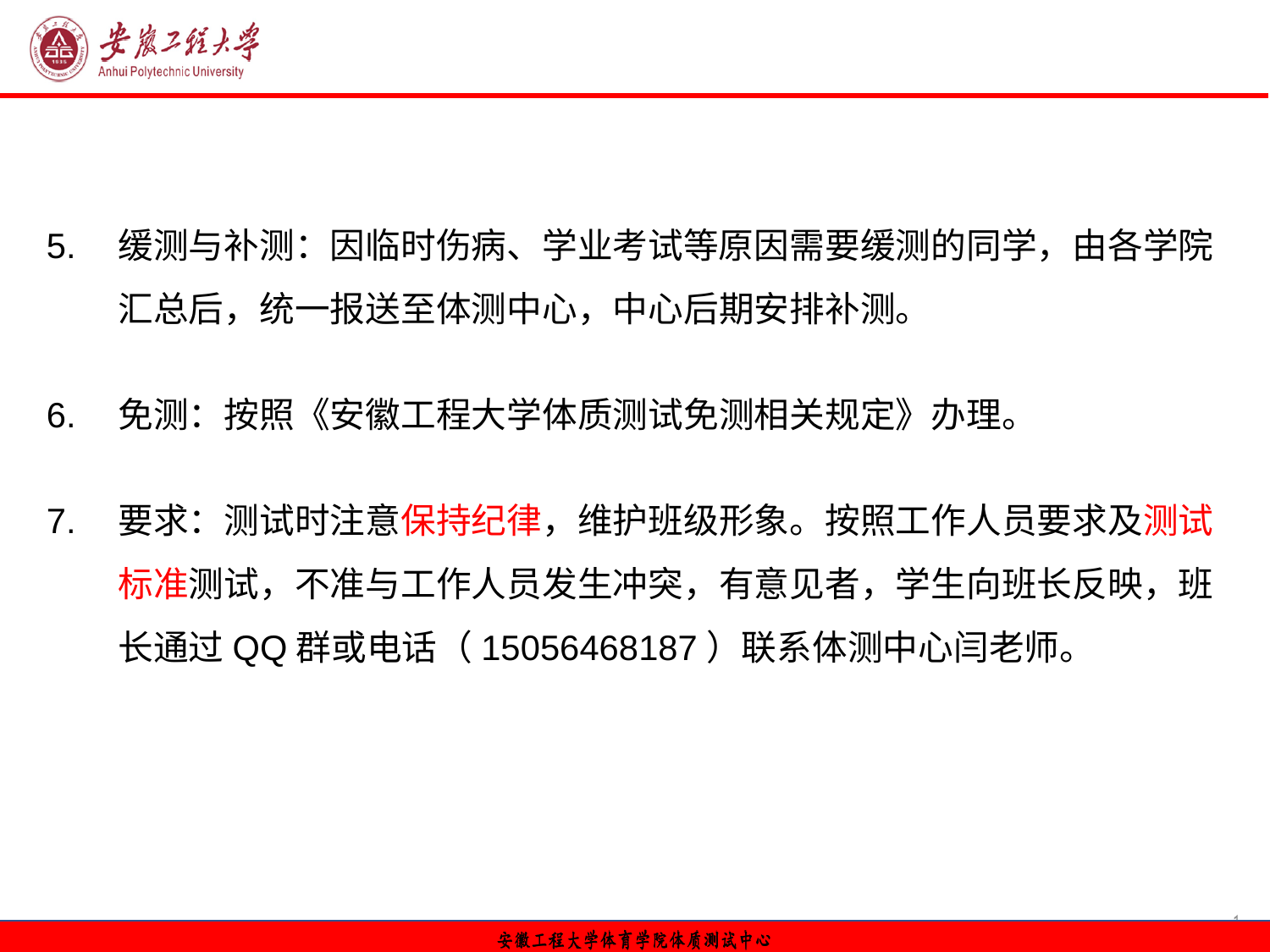

缓测与补测：因临时伤病、学业考试等原因需要缓测的同学，由各学院汇总后，统一报送至体测中心，中心后期安排补测。
免测：按照《安徽工程大学体质测试免测相关规定》办理。
要求：测试时注意保持纪律，维护班级形象。按照工作人员要求及测试标准测试，不准与工作人员发生冲突，有意见者，学生向班长反映，班长通过QQ群或电话（15056468187）联系体测中心闫老师。
21